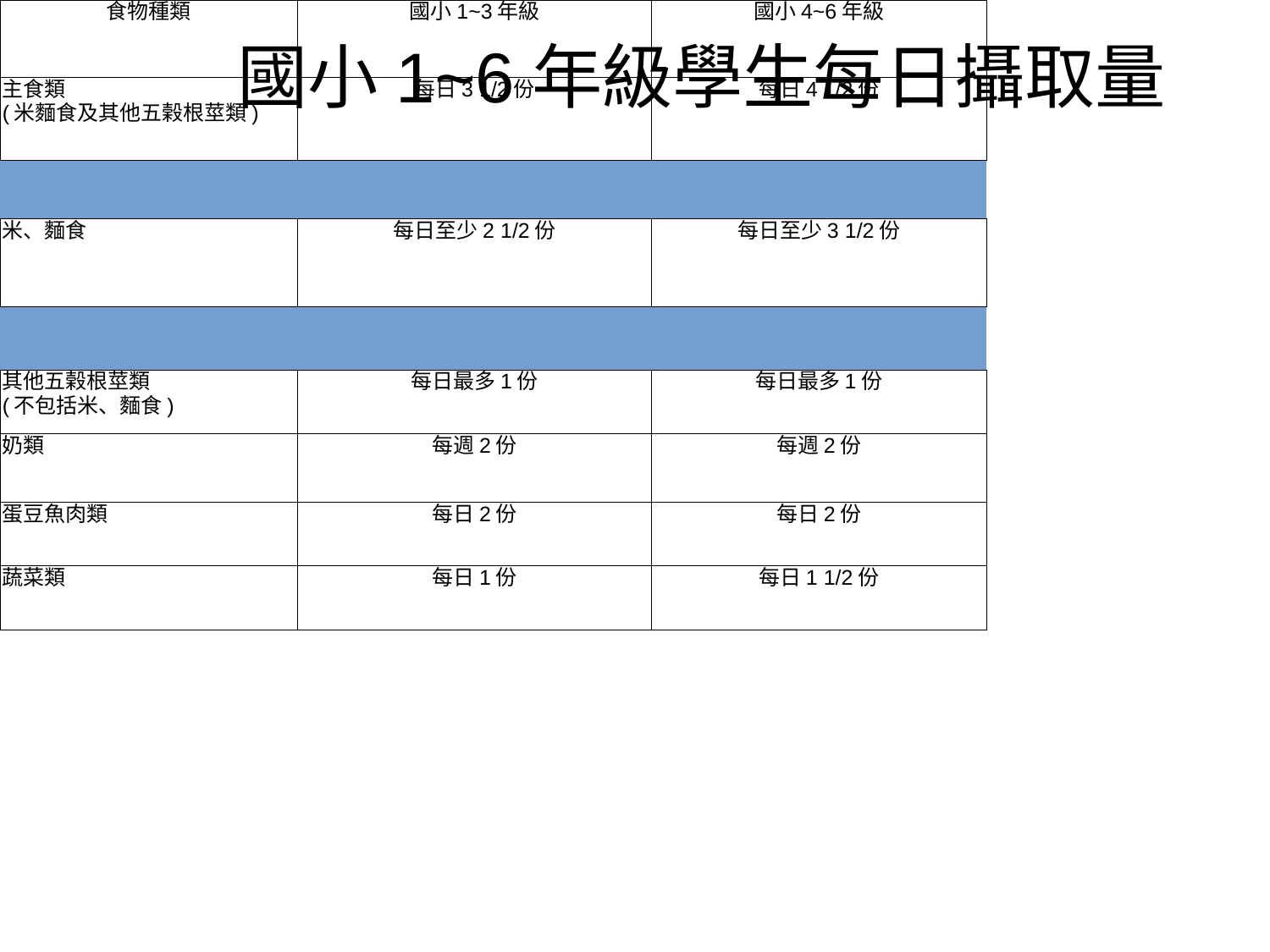

# 國小1~6年級學生每日攝取量

| 食物種類 | 國小1~3年級 | 國小4~6年級 |
| --- | --- | --- |
| 主食類 (米麵食及其他五榖根莖類) | 每日3 1/2份 | 每日4 1/2份 |
|  |  |  |
| 米、麵食 | 每日至少2 1/2份 | 每日至少3 1/2份 |
|  |  |  |
| 其他五榖根莖類 (不包括米、麵食) | 每日最多1份 | 每日最多1份 |
| 奶類 | 每週2份 | 每週2份 |
| 蛋豆魚肉類 | 每日2份 | 每日2份 |
| 蔬菜類 | 每日1份 | 每日1 1/2份 |
| 水果 | 每日1份 | 每日1份 |
| 油脂類 | 每日2 1/2份 | 每日3份 |